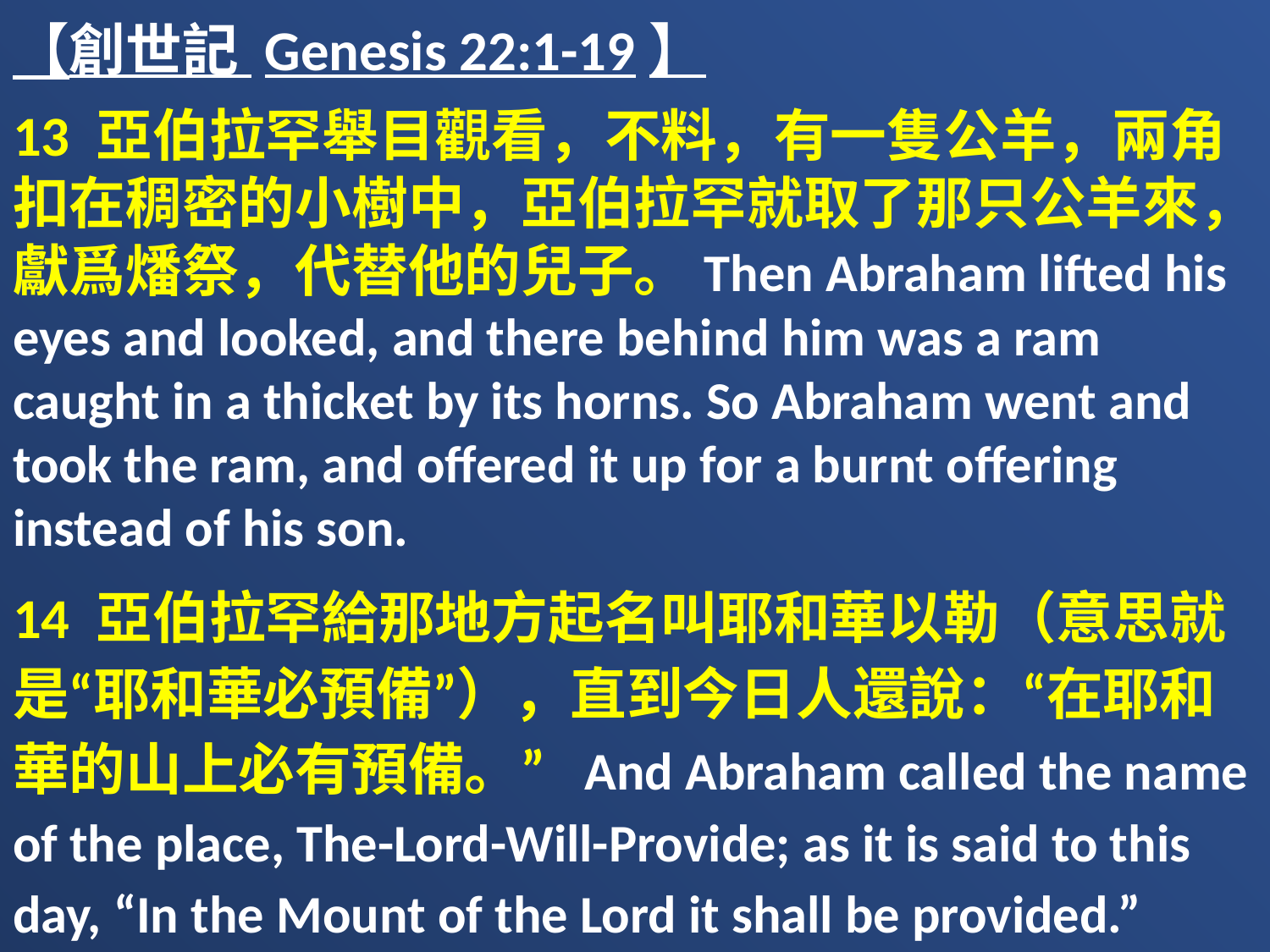

【創世記 Genesis 22:1-19】
13 亞伯拉罕舉目觀看，不料，有一隻公羊，兩角扣在稠密的小樹中，亞伯拉罕就取了那只公羊來，獻爲燔祭，代替他的兒子。Then Abraham lifted his eyes and looked, and there behind him was a ram caught in a thicket by its horns. So Abraham went and took the ram, and offered it up for a burnt offering instead of his son.
14 亞伯拉罕給那地方起名叫耶和華以勒（意思就是“耶和華必預備”），直到今日人還說：“在耶和華的山上必有預備。”  And Abraham called the name of the place, The-Lord-Will-Provide; as it is said to this day, “In the Mount of the Lord it shall be provided.”